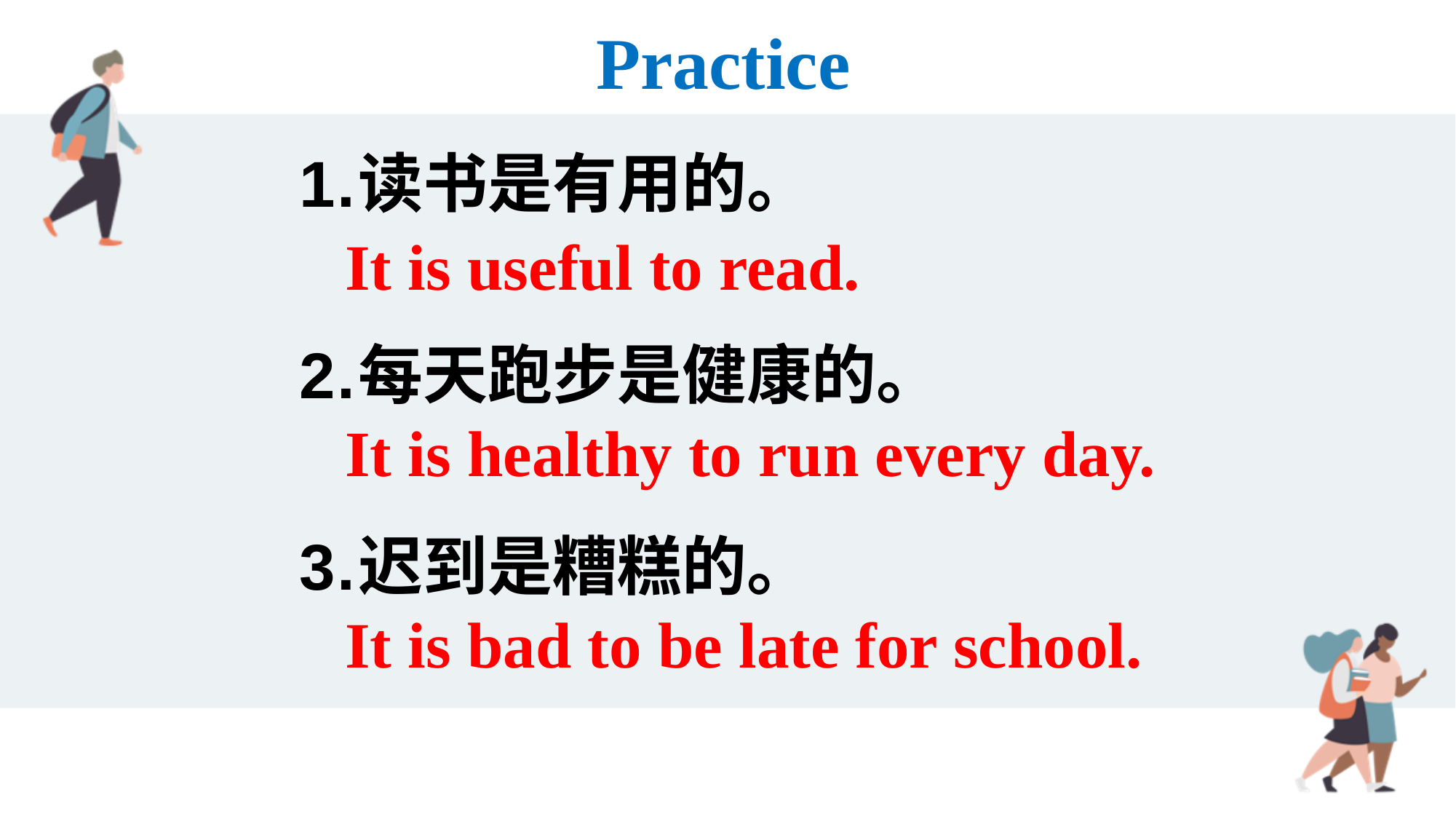

Practice
读书是有用的。

每天跑步是健康的。

迟到是糟糕的。
It is useful to read.
It is healthy to run every day.
It is bad to be late for school.